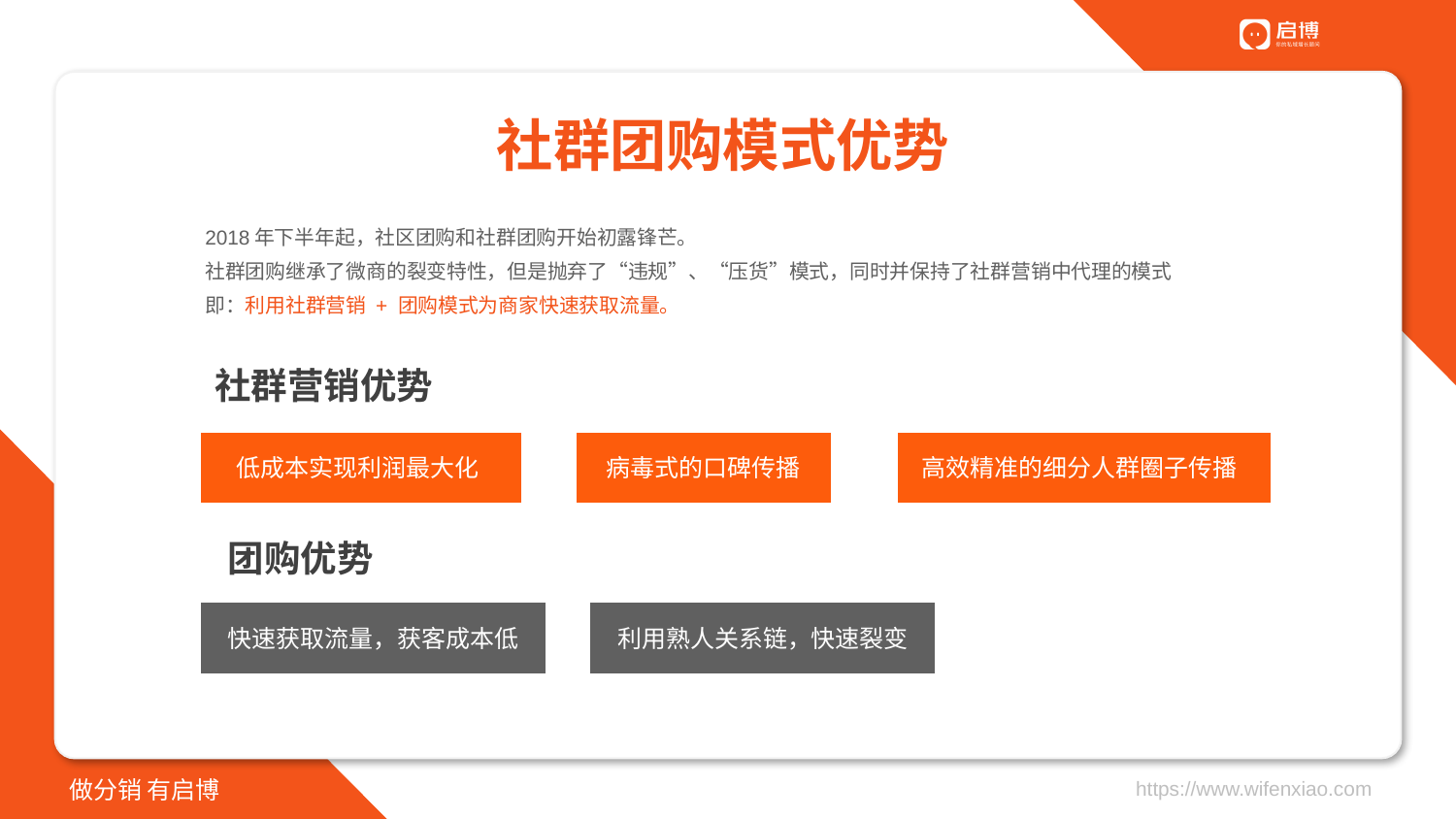

社群团购模式优势
2018年下半年起，社区团购和社群团购开始初露锋芒。
社群团购继承了微商的裂变特性，但是抛弃了“违规”、“压货”模式，同时并保持了社群营销中代理的模式
即：利用社群营销 + 团购模式为商家快速获取流量。
社群营销优势

低成本实现利润最大化
病毒式的口碑传播
高效精准的细分人群圈子传播
团购优势

快速获取流量，获客成本低
利用熟人关系链，快速裂变